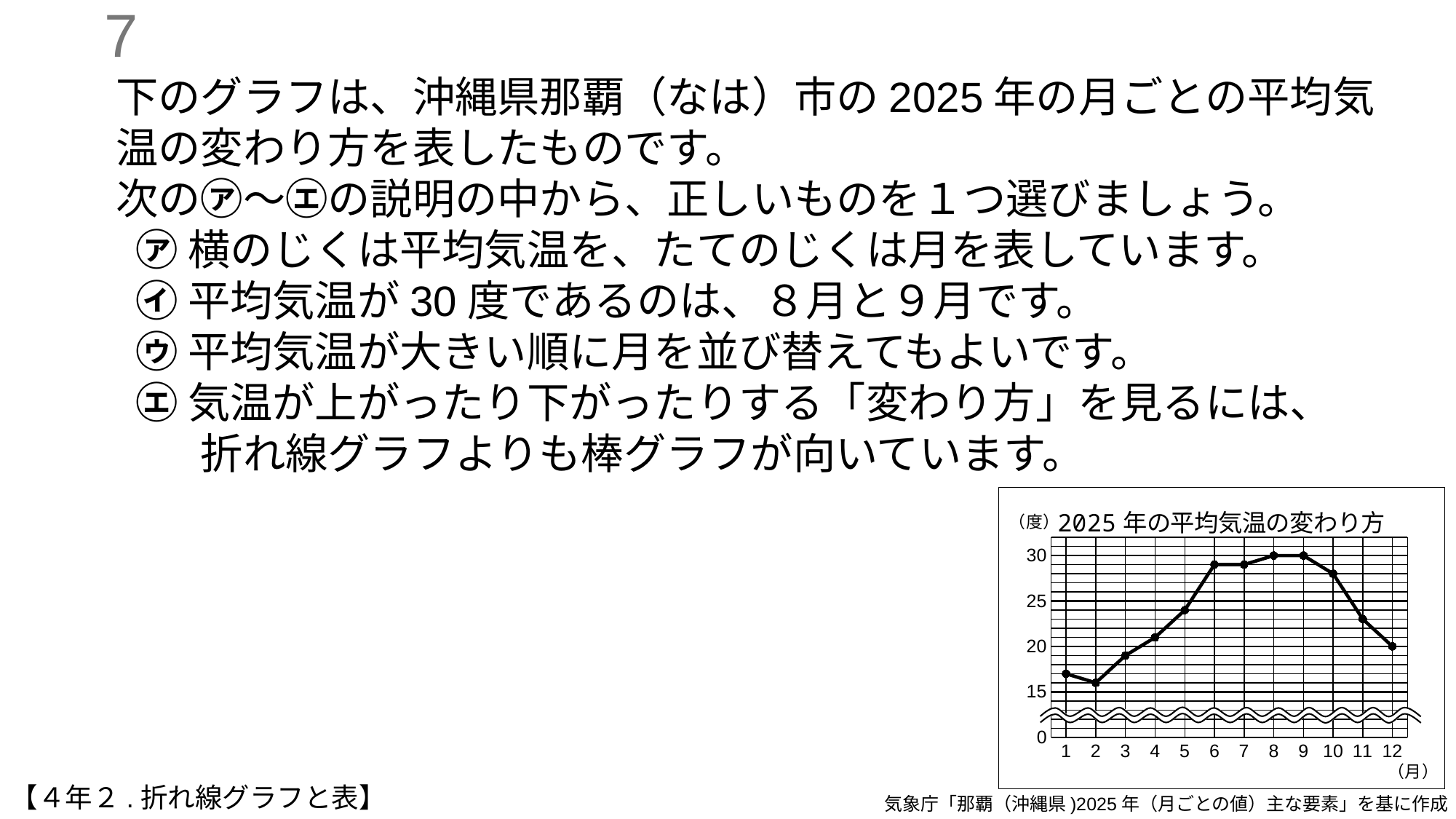

7
下のグラフは、沖縄県那覇（なは）市の2025年の月ごとの平均気温の変わり方を表したものです。
次の㋐～㋓の説明の中から、正しいものを１つ選びましょう。
 ㋐ 横のじくは平均気温を、たてのじくは月を表しています。
 ㋑ 平均気温が30度であるのは、８月と９月です。
 ㋒ 平均気温が大きい順に月を並び替えてもよいです。
 ㋓ 気温が上がったり下がったりする「変わり方」を見るには、
　　折れ線グラフよりも棒グラフが向いています。

### Chart: 2025年の平均気温の変わり方

| Category | 気温（度） |
|---|---|
| 1 | 17.0 |
| 2 | 16.0 |
| 3 | 19.0 |
| 4 | 21.0 |
| 5 | 24.0 |
| 6 | 29.0 |
| 7 | 29.0 |
| 8 | 30.0 |
| 9 | 30.0 |
| 10 | 28.0 |
| 11 | 23.0 |
| 12 | 20.0 |
【４年２.折れ線グラフと表】
気象庁「那覇（沖縄県)2025年（月ごとの値）主な要素」を基に作成